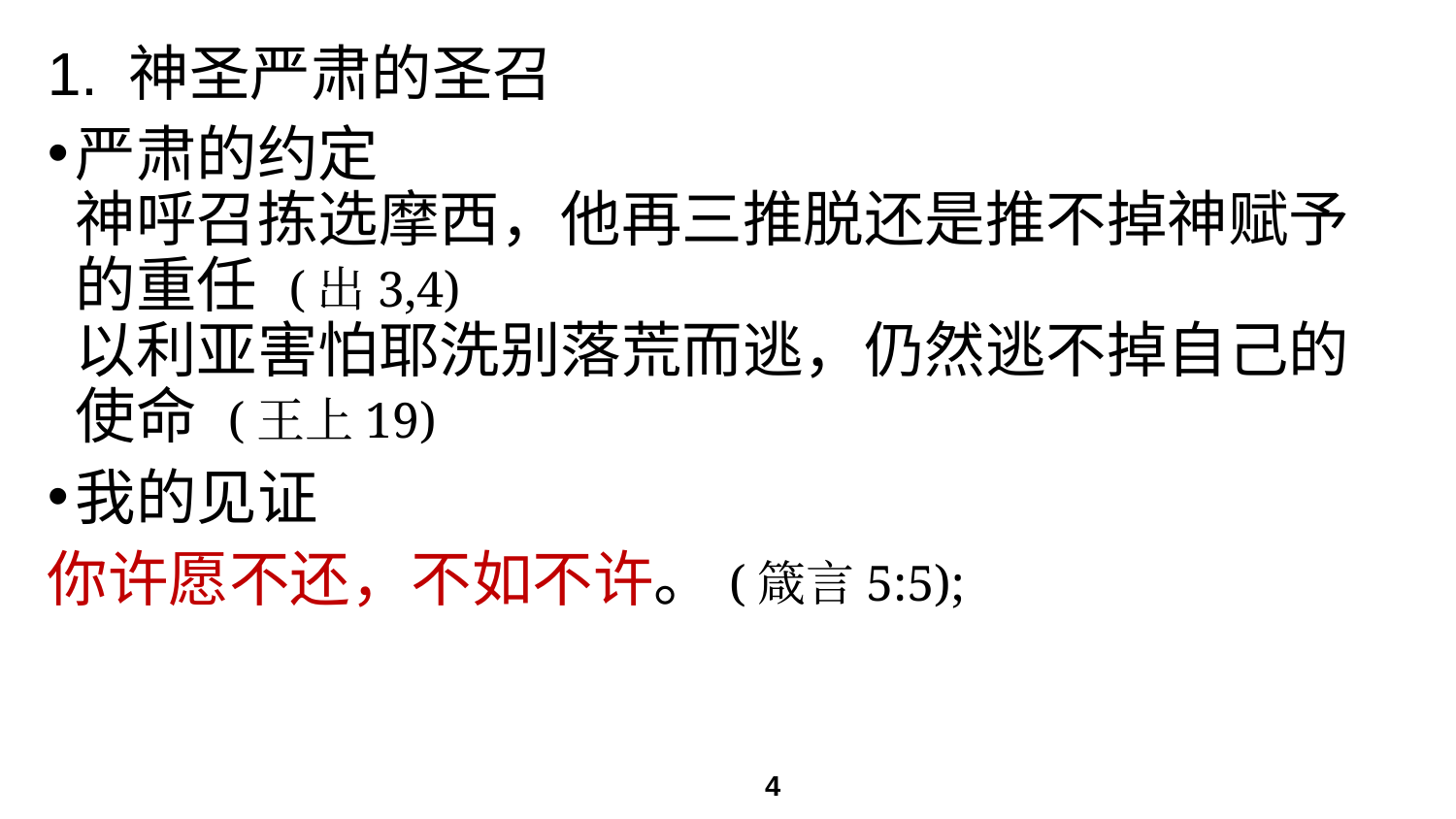

# 1. 神圣严肃的圣召
严肃的约定
神呼召拣选摩西，他再三推脱还是推不掉神赋予的重任 (出3,4)
以利亚害怕耶洗别落荒而逃，仍然逃不掉自己的使命 (王上19)
我的见证
你许愿不还，不如不许。(箴言5:5);
4